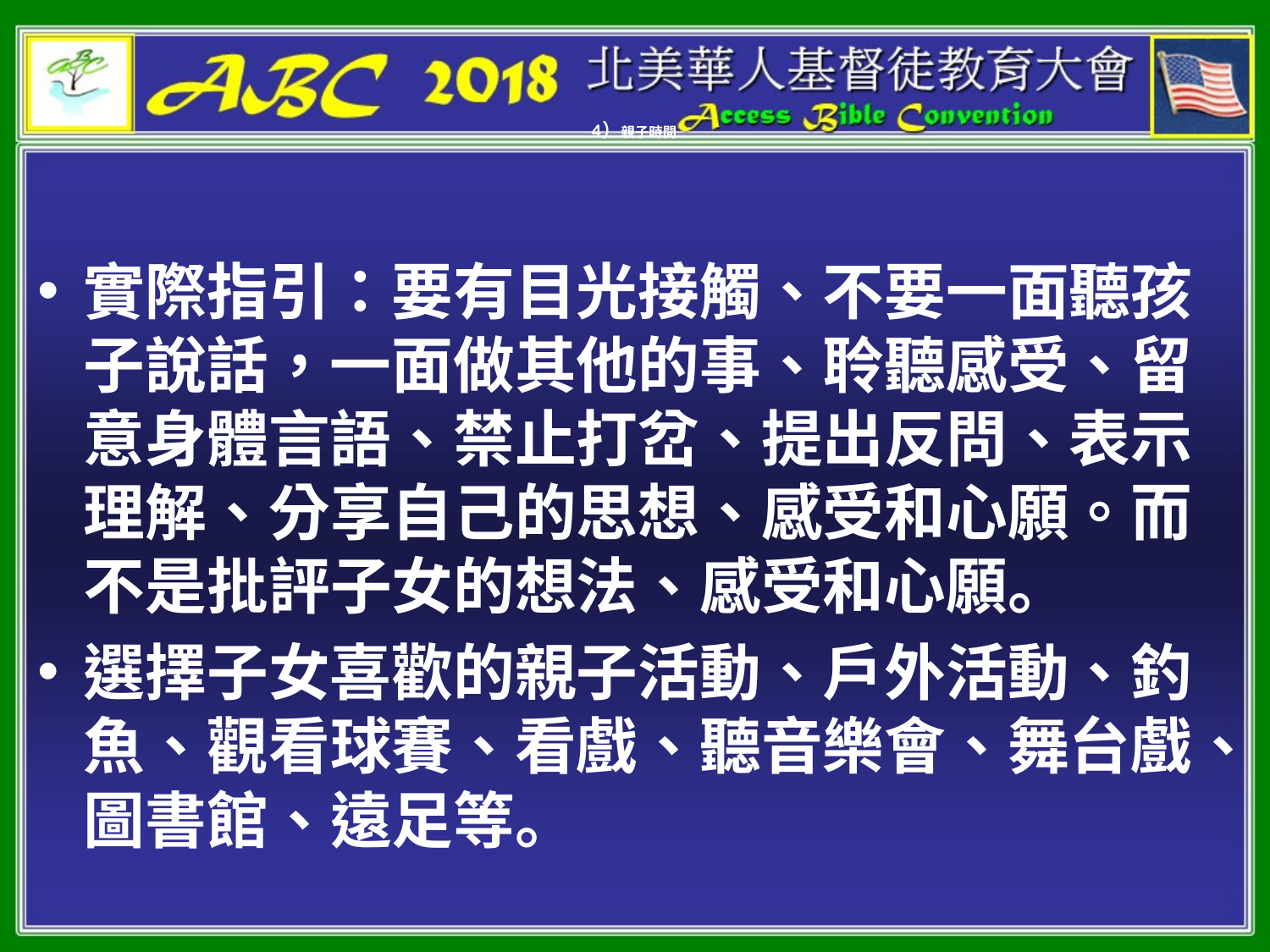

# 4）親子時間
實際指引：要有目光接觸、不要一面聽孩子說話，一面做其他的事、聆聽感受、留意身體言語、禁止打岔、提出反問、表示理解、分享自己的思想、感受和心願。而不是批評子女的想法、感受和心願。
選擇子女喜歡的親子活動、戶外活動、釣魚、觀看球賽、看戲、聽音樂會、舞台戲、圖書館、遠足等。